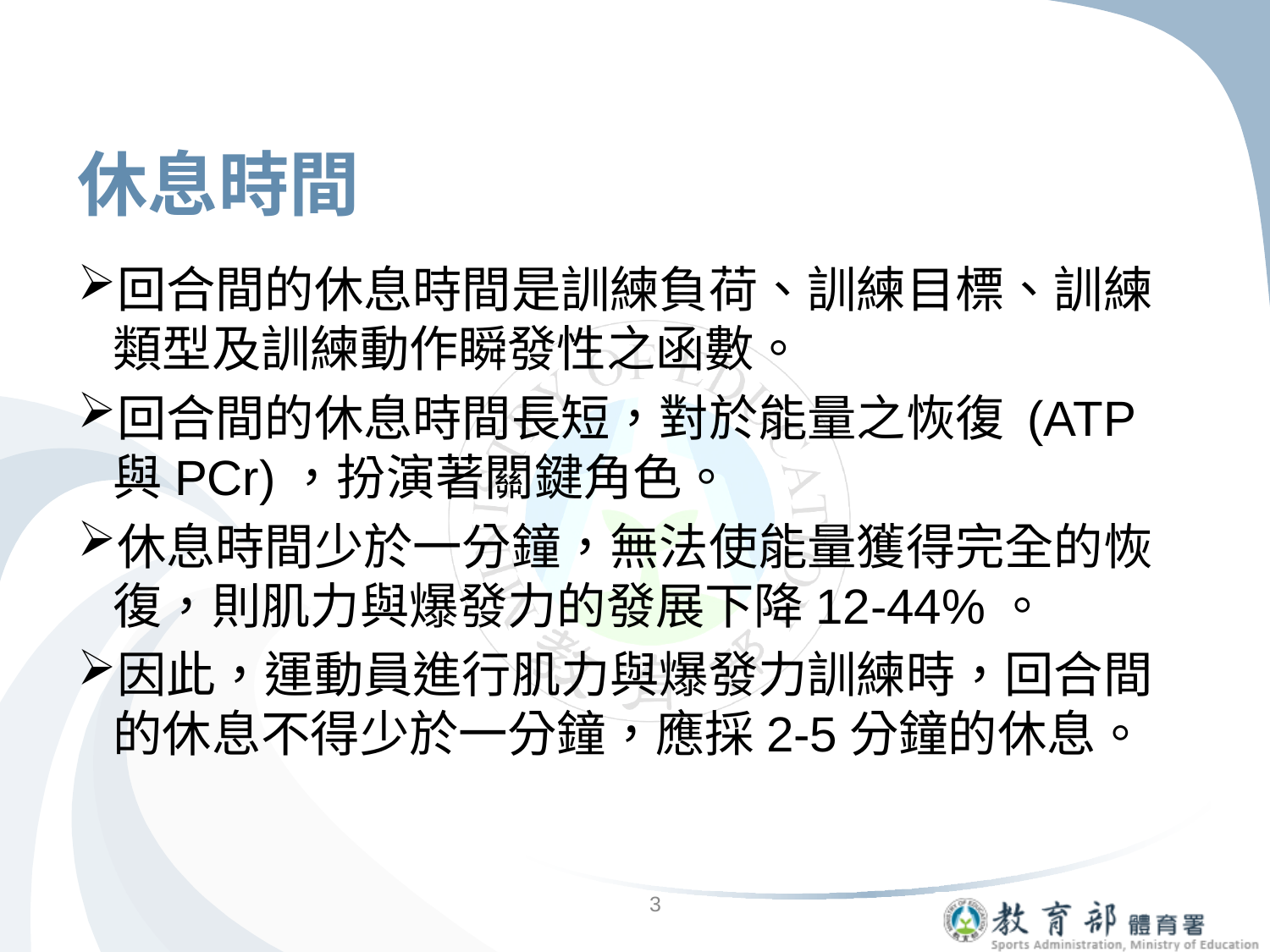

# 休息時間
回合間的休息時間是訓練負荷、訓練目標、訓練類型及訓練動作瞬發性之函數。
回合間的休息時間長短，對於能量之恢復 (ATP與PCr)，扮演著關鍵角色。
休息時間少於一分鐘，無法使能量獲得完全的恢復，則肌力與爆發力的發展下降12-44%。
因此，運動員進行肌力與爆發力訓練時，回合間的休息不得少於一分鐘，應採2-5分鐘的休息。
3